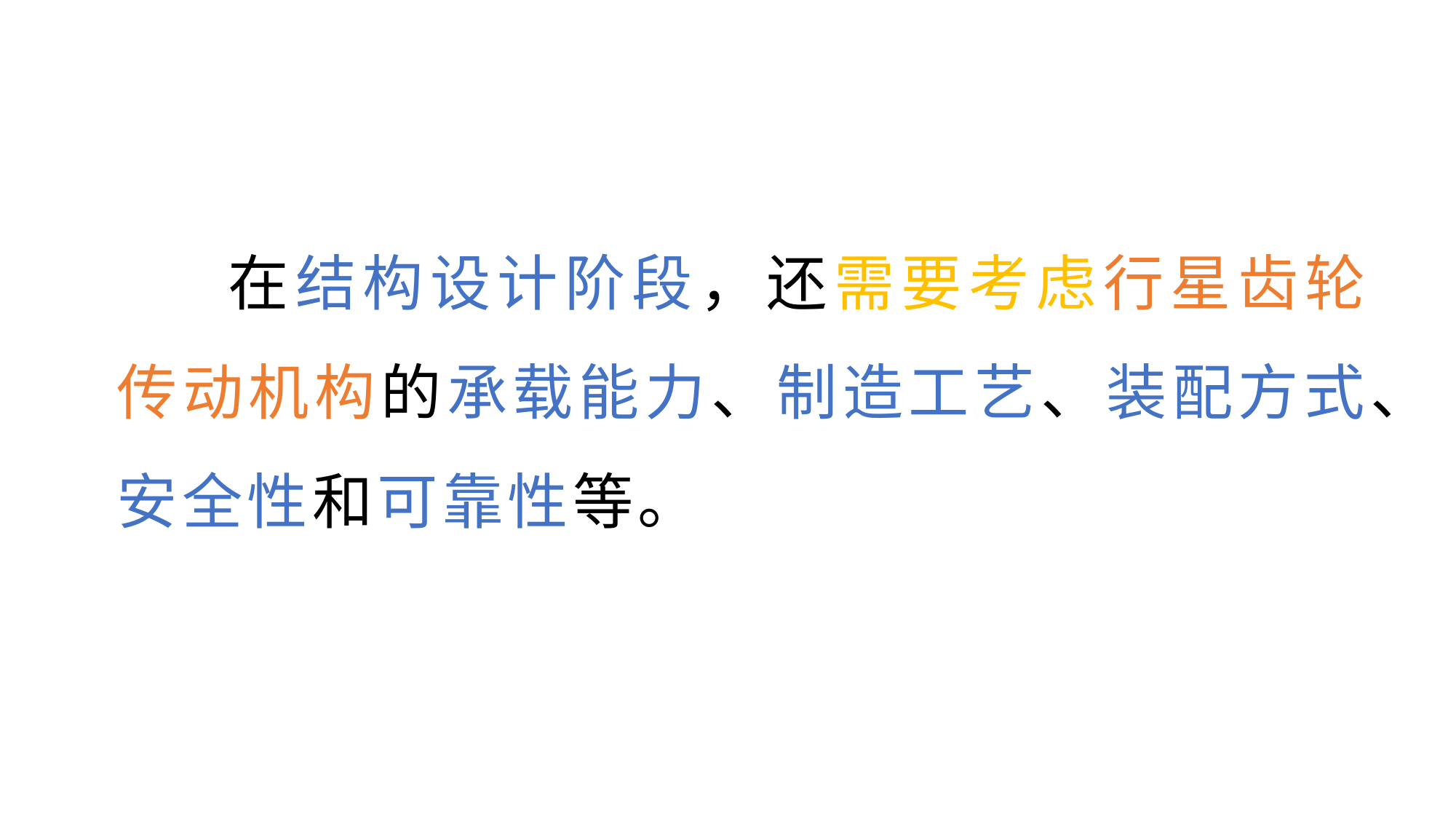

在结构设计阶段，还需要考虑行星齿轮传动机构的承载能力、制造工艺、装配方式、安全性和可靠性等。